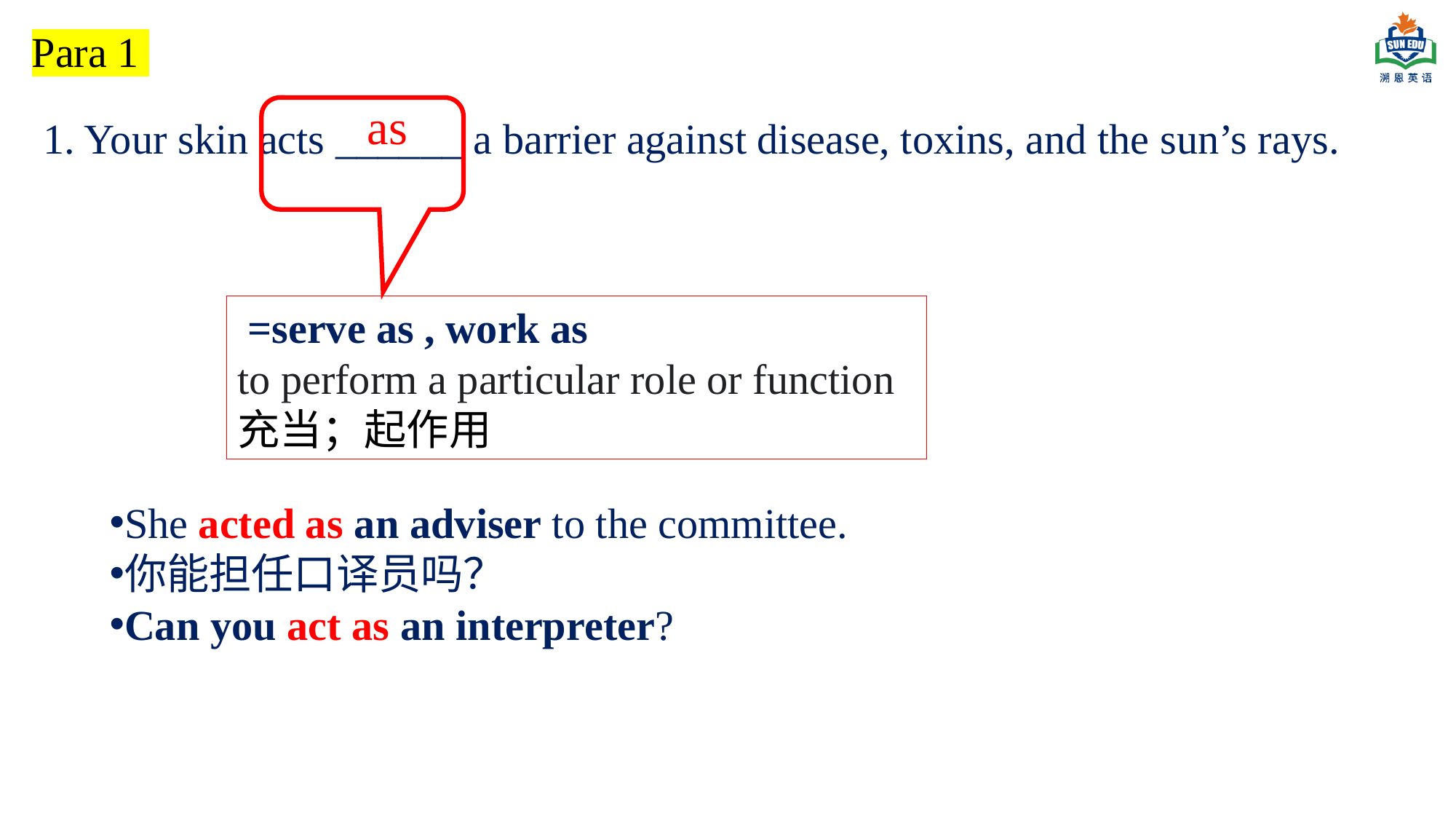

Para 1
as

1. Your skin acts ______ a barrier against disease, toxins, and the sun’s rays.
 =serve as , work as
to perform a particular role or function充当；起作用
She acted as an adviser to the committee.
你能担任口译员吗？
Can you act as an interpreter?